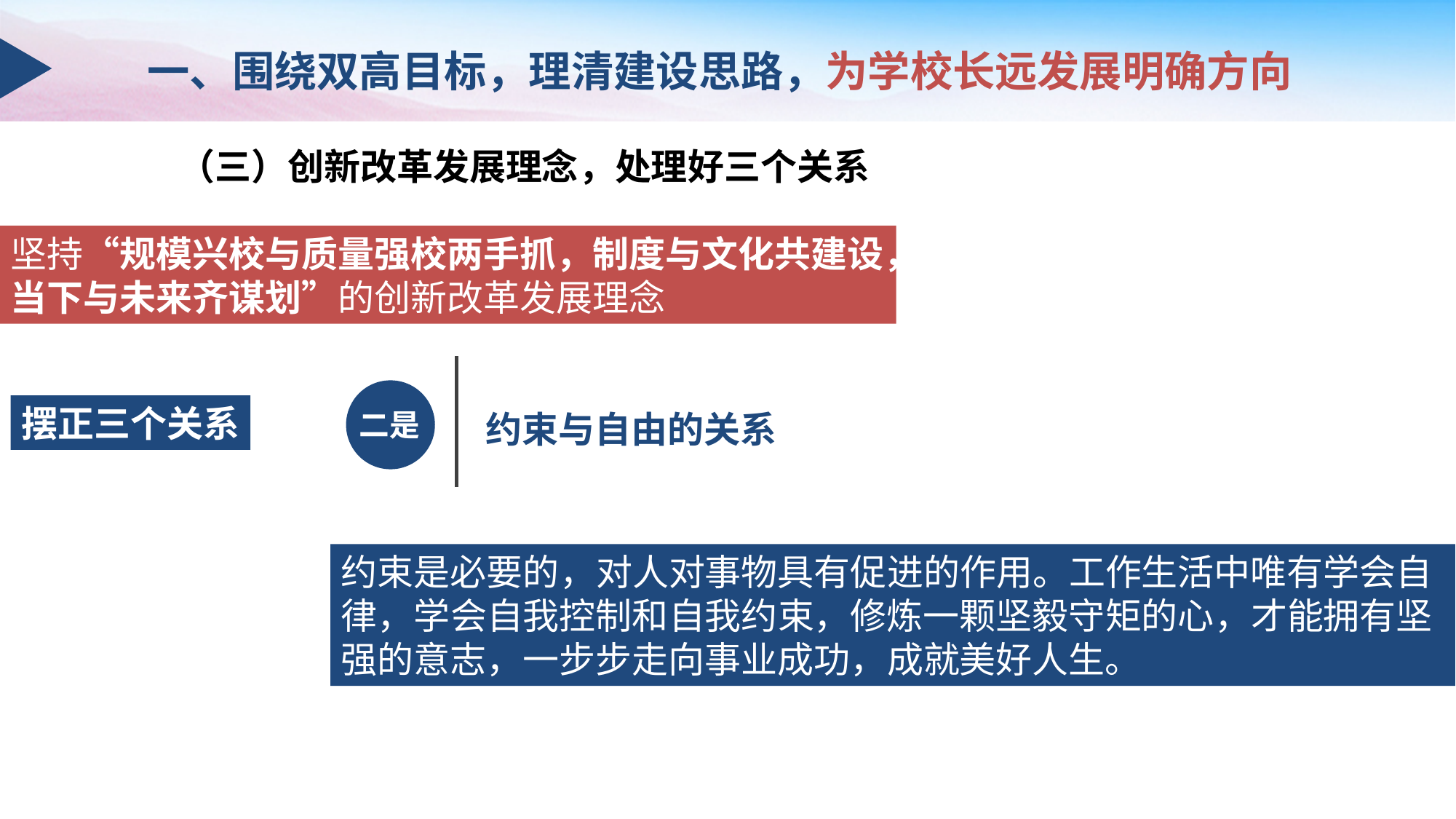

一、围绕双高目标，理清建设思路，为学校长远发展明确方向

 （三）创新改革发展理念，处理好三个关系
坚持“规模兴校与质量强校两手抓，制度与文化共建设，当下与未来齐谋划”的创新改革发展理念

摆正三个关系
二是
约束与自由的关系
约束是必要的，对人对事物具有促进的作用。工作生活中唯有学会自律，学会自我控制和自我约束，修炼一颗坚毅守矩的心，才能拥有坚强的意志，一步步走向事业成功，成就美好人生。